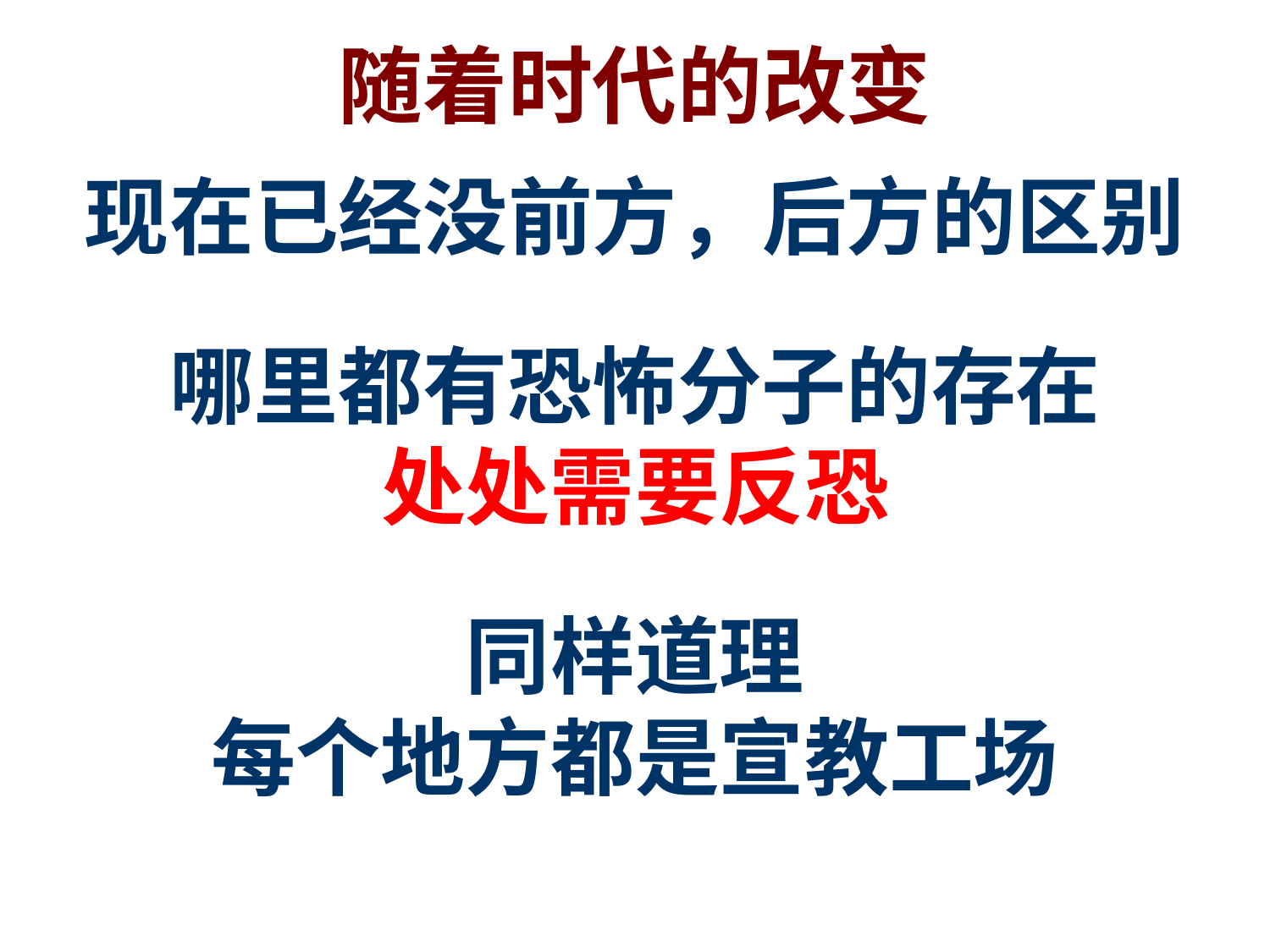

随着时代的改变

现在已经没前方，后方的区别

哪里都有恐怖分子的存在
处处需要反恐

同样道理
每个地方都是宣教工场
42